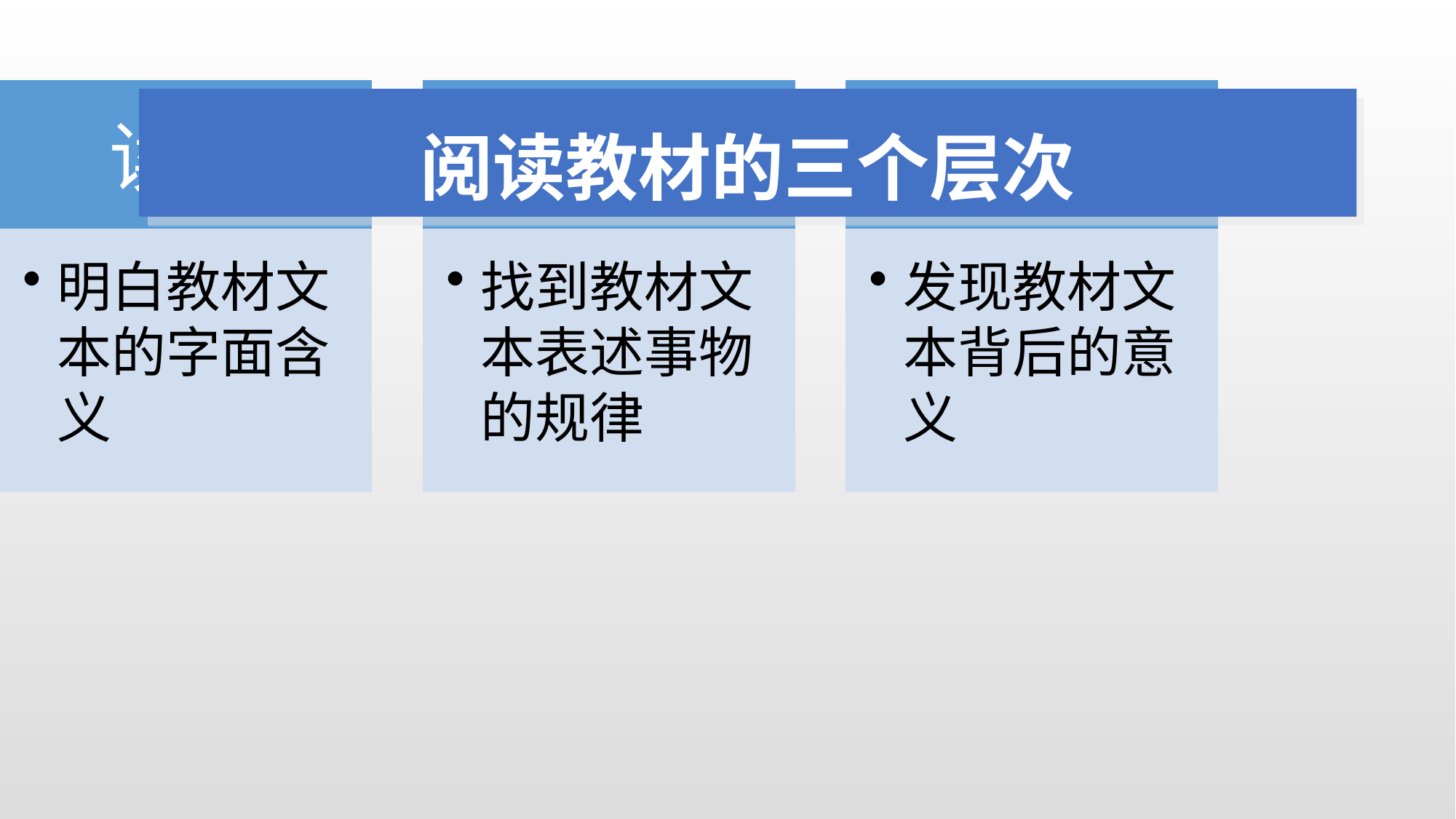

阅读教材的三个层次
读懂
明白教材文本的字面含义
读通
找到教材文本表述事物的规律
读透
发现教材文本背后的意义